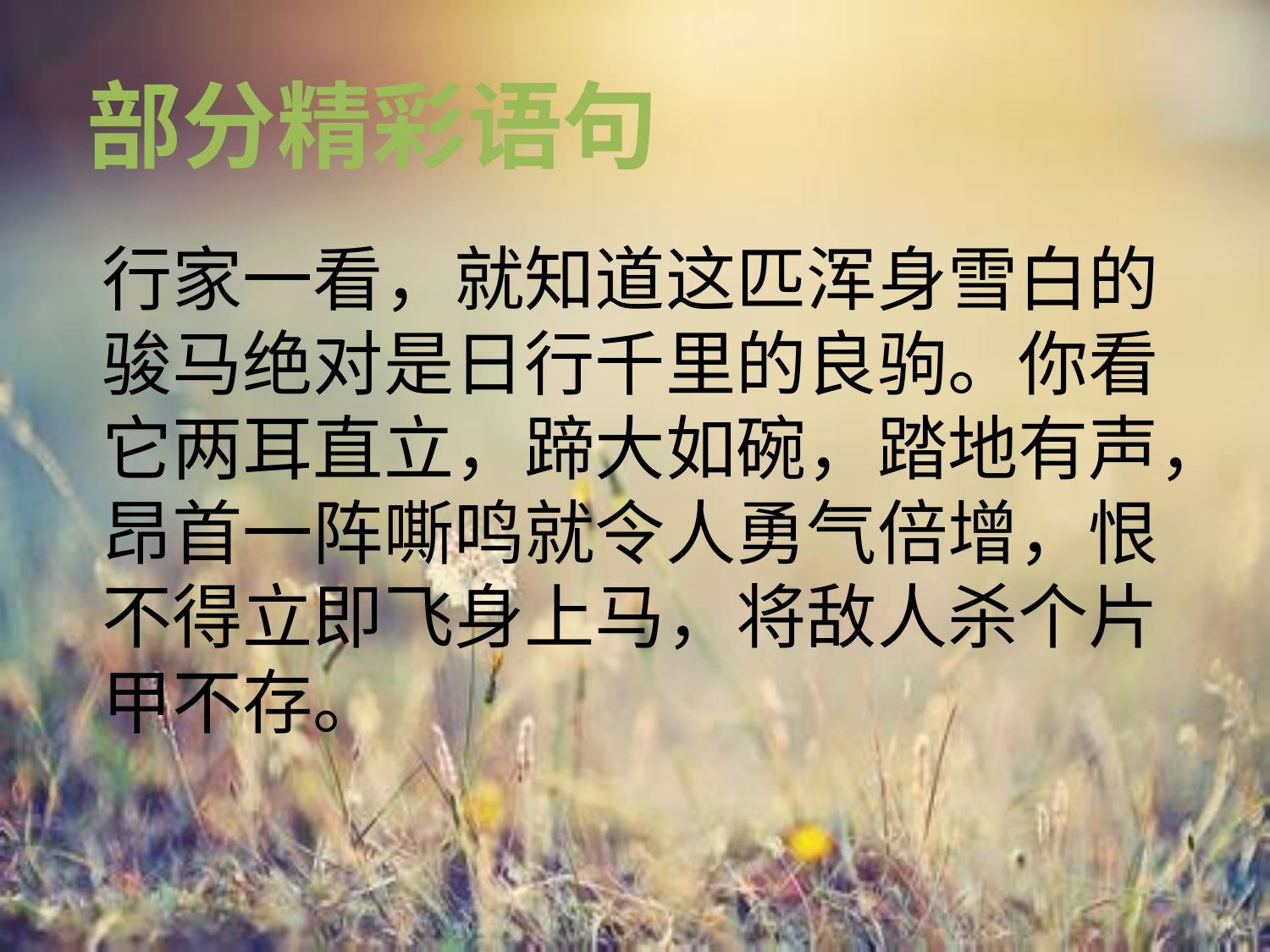

部分精彩语句
行家一看，就知道这匹浑身雪白的骏马绝对是日行千里的良驹。你看它两耳直立，蹄大如碗，踏地有声，昂首一阵嘶鸣就令人勇气倍增，恨不得立即飞身上马，将敌人杀个片甲不存。